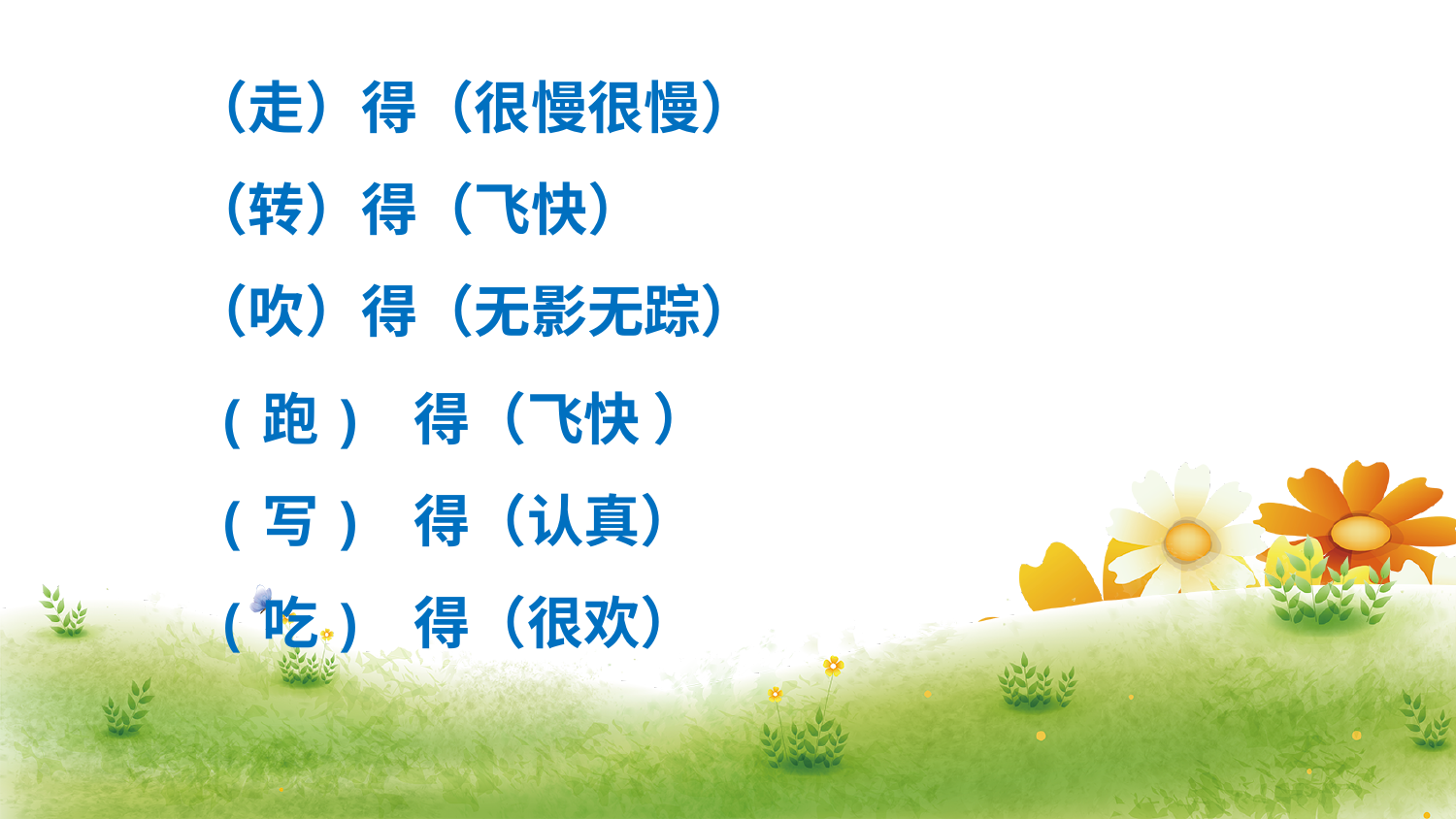

（走）得（很慢很慢）
（转）得（飞快）
（吹）得（无影无踪）
(跑) 得（飞快 ）
(写) 得（认真）
(吃) 得（很欢）